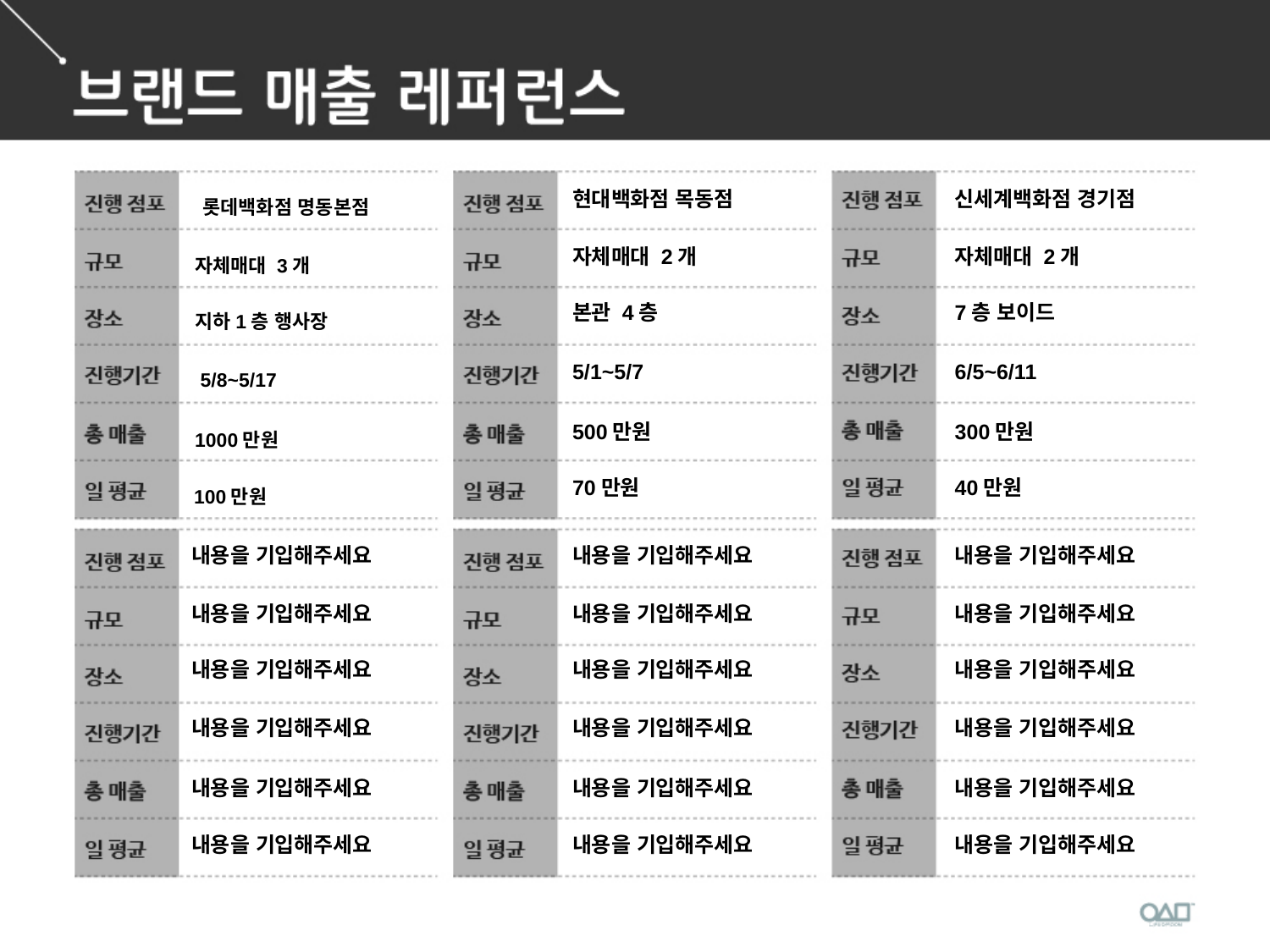

롯데백화점 명동본점
자체매대 3개
지하1층 행사장
5/8~5/17
1000만원
100만원
현대백화점 목동점
자체매대 2개
본관 4층
5/1~5/7
500만원
70만원
신세계백화점 경기점
자체매대 2개
7층 보이드
6/5~6/11
300만원
40만원
내용을 기입해주세요
내용을 기입해주세요
내용을 기입해주세요
내용을 기입해주세요
내용을 기입해주세요
내용을 기입해주세요
내용을 기입해주세요
내용을 기입해주세요
내용을 기입해주세요
내용을 기입해주세요
내용을 기입해주세요
내용을 기입해주세요
내용을 기입해주세요
내용을 기입해주세요
내용을 기입해주세요
내용을 기입해주세요
내용을 기입해주세요
내용을 기입해주세요